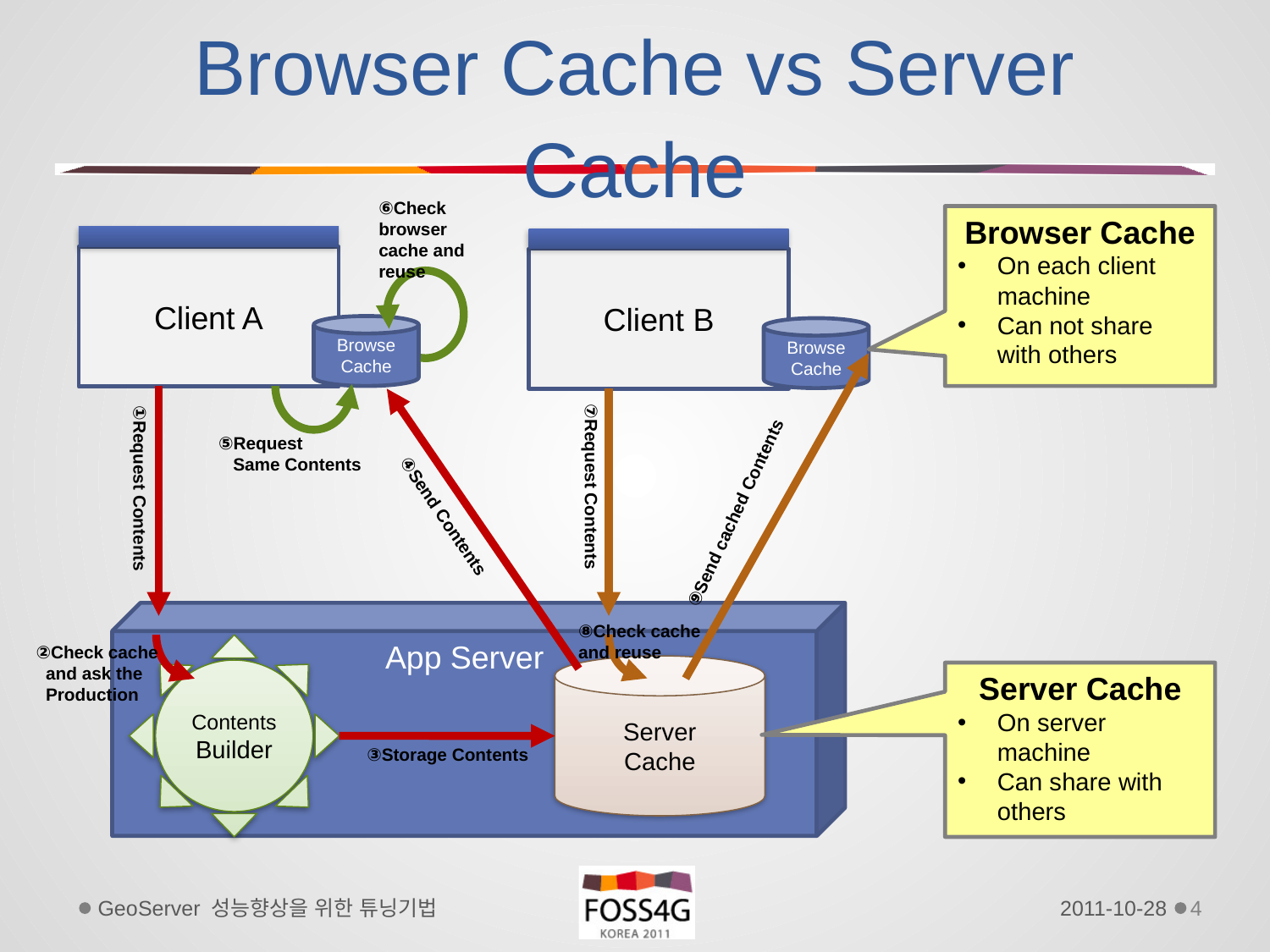

# Browser Cache vs Server Cache
⑥Check browser cache and reuse
Browser Cache
On each client machine
Can not share with others

Client A

Client B

Browse
Cache
Browse
Cache

⑤Request
   Same Contents
⑦Request Contents
①Request Contents
⑨Send cached Contents
④Send Contents

App Server
⑧Check cache
and reuse
②Check cache
  and ask the
  Production
Contents Builder
Server
Cache
Server Cache
On server machine
Can share with others
③Storage Contents
GeoServer 성능향상을 위한 튜닝기법
2011-10-28
4